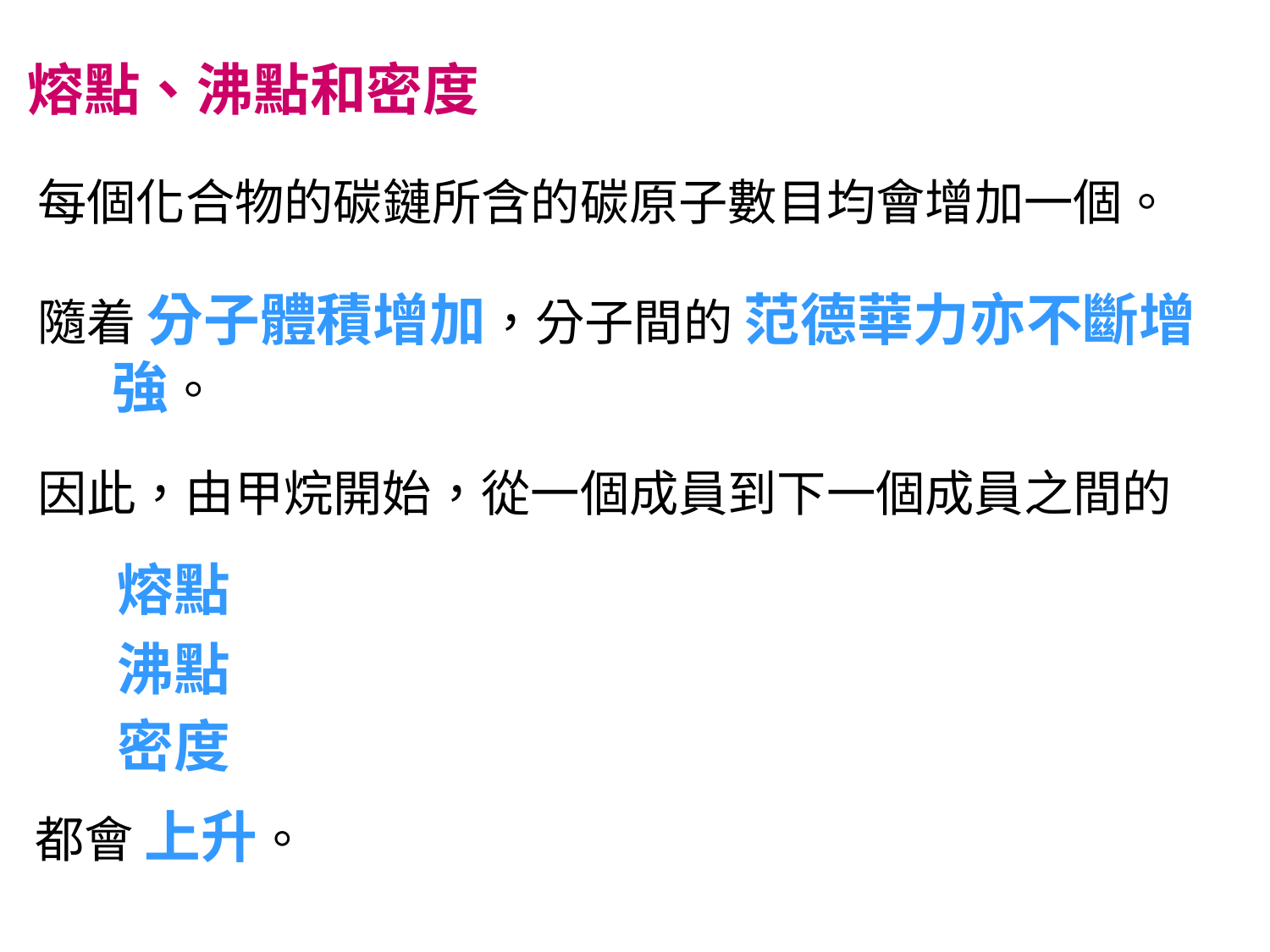

熔點、沸點和密度
每個化合物的碳鏈所含的碳原子數目均會增加一個。
隨着 分子體積增加，分子間的 范德華力亦不斷增強。
因此，由甲烷開始，從一個成員到下一個成員之間的
熔點
沸點
密度
都會 上升。